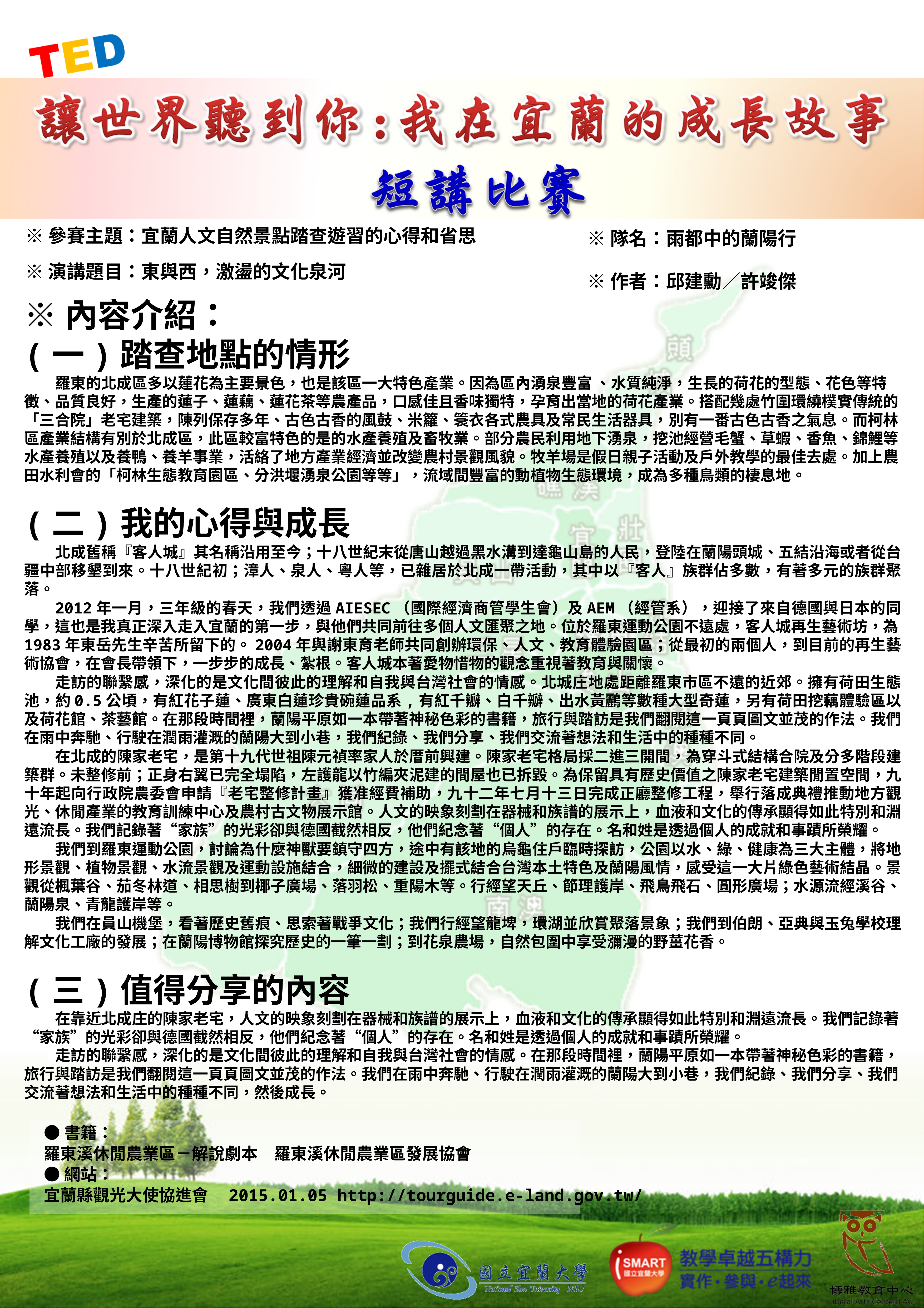

※參賽主題：宜蘭人文自然景點踏查遊習的心得和省思
※演講題目：東與西，激盪的文化泉河

※隊名：雨都中的蘭陽行
※作者：邱建勳／許竣傑
※內容介紹：
(一)踏查地點的情形
羅東的北成區多以蓮花為主要景色，也是該區一大特色產業。因為區內湧泉豐富 、水質純淨，生長的荷花的型態、花色等特徵、品質良好，生產的蓮子、蓮藕、蓮花茶等農產品，口感佳且香味獨特，孕育出當地的荷花產業。搭配幾處竹圍環繞樸實傳統的「三合院」老宅建築，陳列保存多年、古色古香的風鼓、米籮、簑衣各式農具及常民生活器具，別有一番古色古香之氣息。而柯林區產業結構有別於北成區，此區較富特色的是的水產養殖及畜牧業。部分農民利用地下湧泉，挖池經營毛蟹、草蝦、香魚、錦鯉等水產養殖以及養鴨、養羊事業，活絡了地方產業經濟並改變農村景觀風貌。牧羊場是假日親子活動及戶外教學的最佳去處。加上農田水利會的「柯林生態教育園區、分洪堰湧泉公園等等」，流域間豐富的動植物生態環境，成為多種鳥類的棲息地。

(二)我的心得與成長
北成舊稱『客人城』其名稱沿用至今；十八世紀末從唐山越過黑水溝到達龜山島的人民，登陸在蘭陽頭城、五結沿海或者從台疆中部移墾到來。十八世紀初；漳人、泉人、粵人等，已雜居於北成一帶活動，其中以『客人』族群佔多數，有著多元的族群聚落。
2012年一月，三年級的春天，我們透過AIESEC（國際經濟商管學生會）及AEM（經管系），迎接了來自德國與日本的同學，這也是我真正深入走入宜蘭的第一步，與他們共同前往多個人文匯聚之地。位於羅東運動公園不遠處，客人城再生藝術坊，為1983年東岳先生辛苦所留下的。2004年與謝東育老師共同創辦環保、人文、教育體驗園區；從最初的兩個人，到目前的再生藝術協會，在會長帶領下，一步步的成長、紮根。客人城本著愛物惜物的觀念重視著教育與關懷。
走訪的聯繫感，深化的是文化間彼此的理解和自我與台灣社會的情感。北城庄地處距離羅東市區不遠的近郊。擁有荷田生態池，約0.5公頃，有紅花子蓮、廣東白蓮珍貴碗蓮品系,有紅千瓣、白千瓣、出水黃鸝等數種大型奇蓮，另有荷田挖藕體驗區以及荷花館、茶藝館。在那段時間裡，蘭陽平原如一本帶著神秘色彩的書籍，旅行與踏訪是我們翻閱這一頁頁圖文並茂的作法。我們在雨中奔馳、行駛在潤雨灌溉的蘭陽大到小巷，我們紀錄、我們分享、我們交流著想法和生活中的種種不同。
在北成的陳家老宅，是第十九代世祖陳元禎率家人於厝前興建。陳家老宅格局採二進三開間，為穿斗式結構合院及分多階段建築群。未整修前；正身右翼已完全塌陷，左護龍以竹編夾泥建的間屋也已拆毀。為保留具有歷史價值之陳家老宅建築閒置空間，九十年起向行政院農委會申請『老宅整修計畫』獲准經費補助，九十二年七月十三日完成正廳整修工程，舉行落成典禮推動地方觀光、休閒產業的教育訓練中心及農村古文物展示館。人文的映象刻劃在器械和族譜的展示上，血液和文化的傳承顯得如此特別和淵遠流長。我們記錄著“家族”的光彩卻與德國截然相反，他們紀念著“個人”的存在。名和姓是透過個人的成就和事蹟所榮耀。
我們到羅東運動公園，討論為什麼神獸要鎮守四方，途中有該地的烏龜住戶臨時探訪，公園以水、綠、健康為三大主體，將地形景觀、植物景觀、水流景觀及運動設施結合，細微的建設及擺式結合台灣本土特色及蘭陽風情，感受這一大片綠色藝術結晶。景觀從楓葉谷、茄冬林道、相思樹到椰子廣場、落羽松、重陽木等。行經望天丘、節理護岸、飛鳥飛石、圓形廣場；水源流經溪谷、蘭陽泉、青龍護岸等。
我們在員山機堡，看著歷史舊痕、思索著戰爭文化；我們行經望龍埤，環湖並欣賞聚落景象；我們到伯朗、亞典與玉兔學校理解文化工廠的發展；在蘭陽博物館探究歷史的一筆一劃；到花泉農場，自然包圍中享受瀰漫的野薑花香。

(三)值得分享的內容
在靠近北成庄的陳家老宅，人文的映象刻劃在器械和族譜的展示上，血液和文化的傳承顯得如此特別和淵遠流長。我們記錄著“家族”的光彩卻與德國截然相反，他們紀念著“個人”的存在。名和姓是透過個人的成就和事蹟所榮耀。
走訪的聯繫感，深化的是文化間彼此的理解和自我與台灣社會的情感。在那段時間裡，蘭陽平原如一本帶著神秘色彩的書籍，旅行與踏訪是我們翻閱這一頁頁圖文並茂的作法。我們在雨中奔馳、行駛在潤雨灌溉的蘭陽大到小巷，我們紀錄、我們分享、我們交流著想法和生活中的種種不同，然後成長。

●書籍：
羅東溪休閒農業區－解說劇本　羅東溪休閒農業區發展協會
●網站：
宜蘭縣觀光大使協進會　2015.01.05 http://tourguide.e-land.gov.tw/